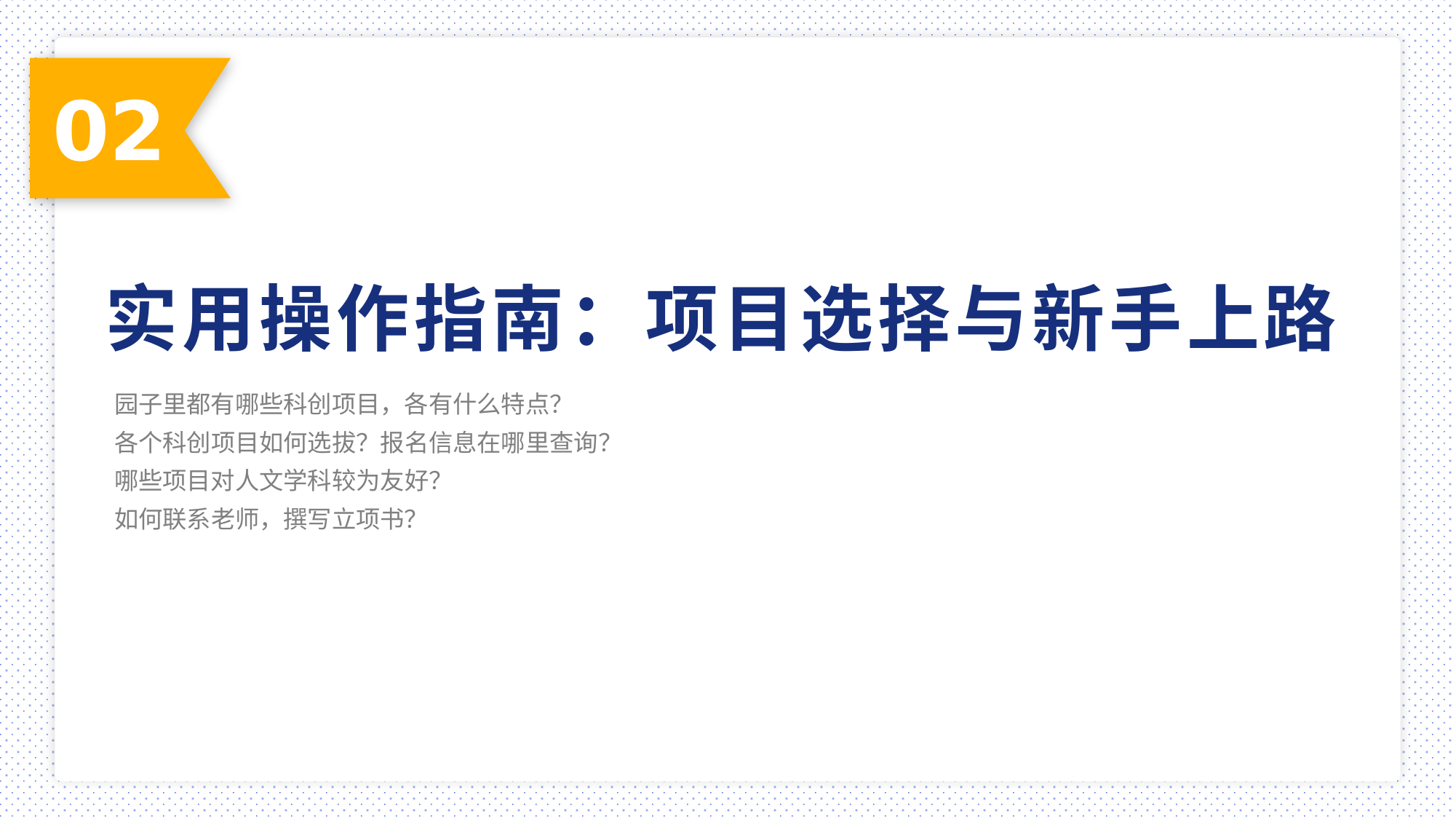

02
实用操作指南：项目选择与新手上路
园子里都有哪些科创项目，各有什么特点？
各个科创项目如何选拔？报名信息在哪里查询？
哪些项目对人文学科较为友好？
如何联系老师，撰写立项书？